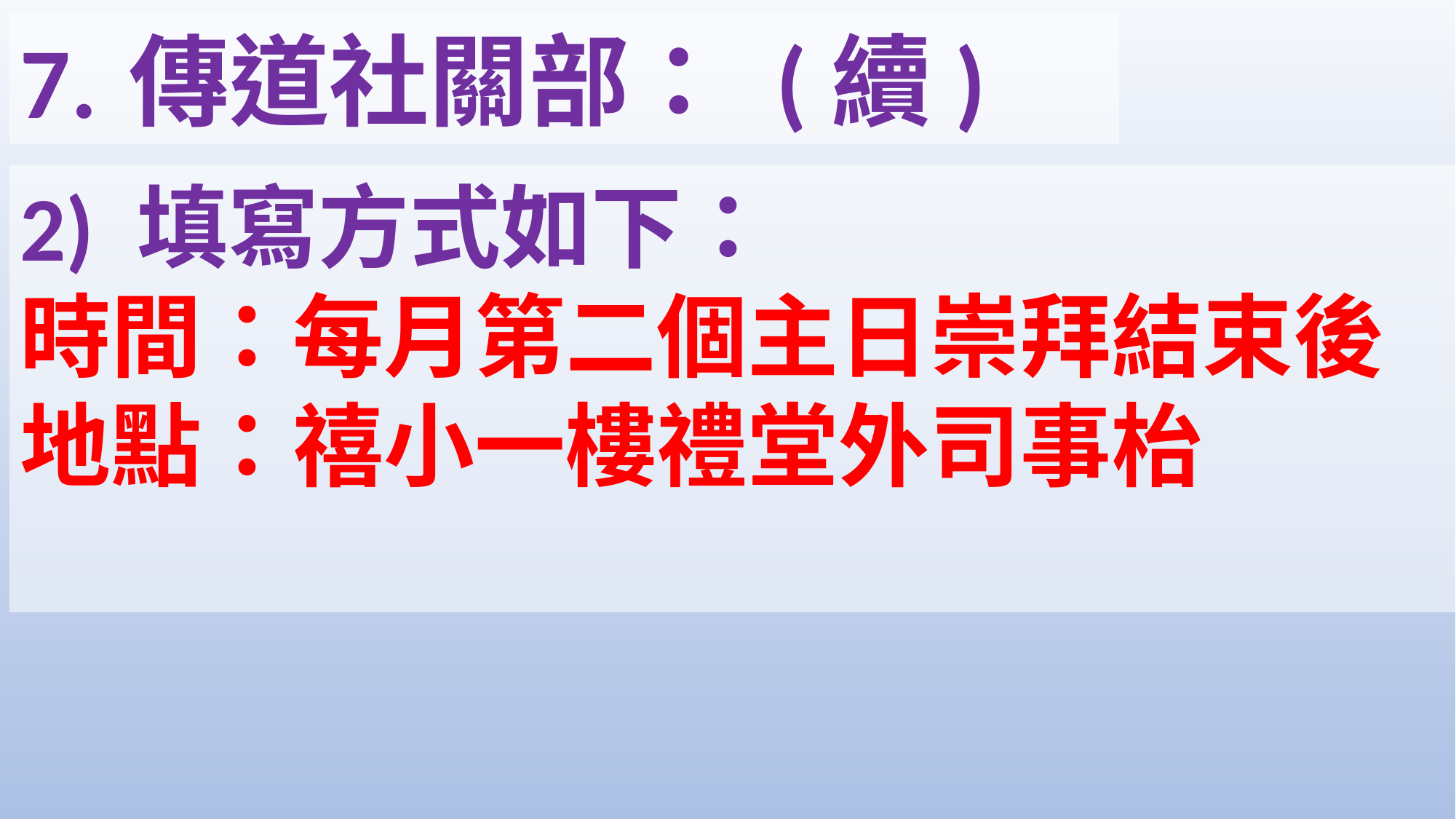

7.	傳道社關部： (續)
2) 填寫方式如下：
時間：每月第二個主日崇拜結束後
地點：禧小一樓禮堂外司事枱